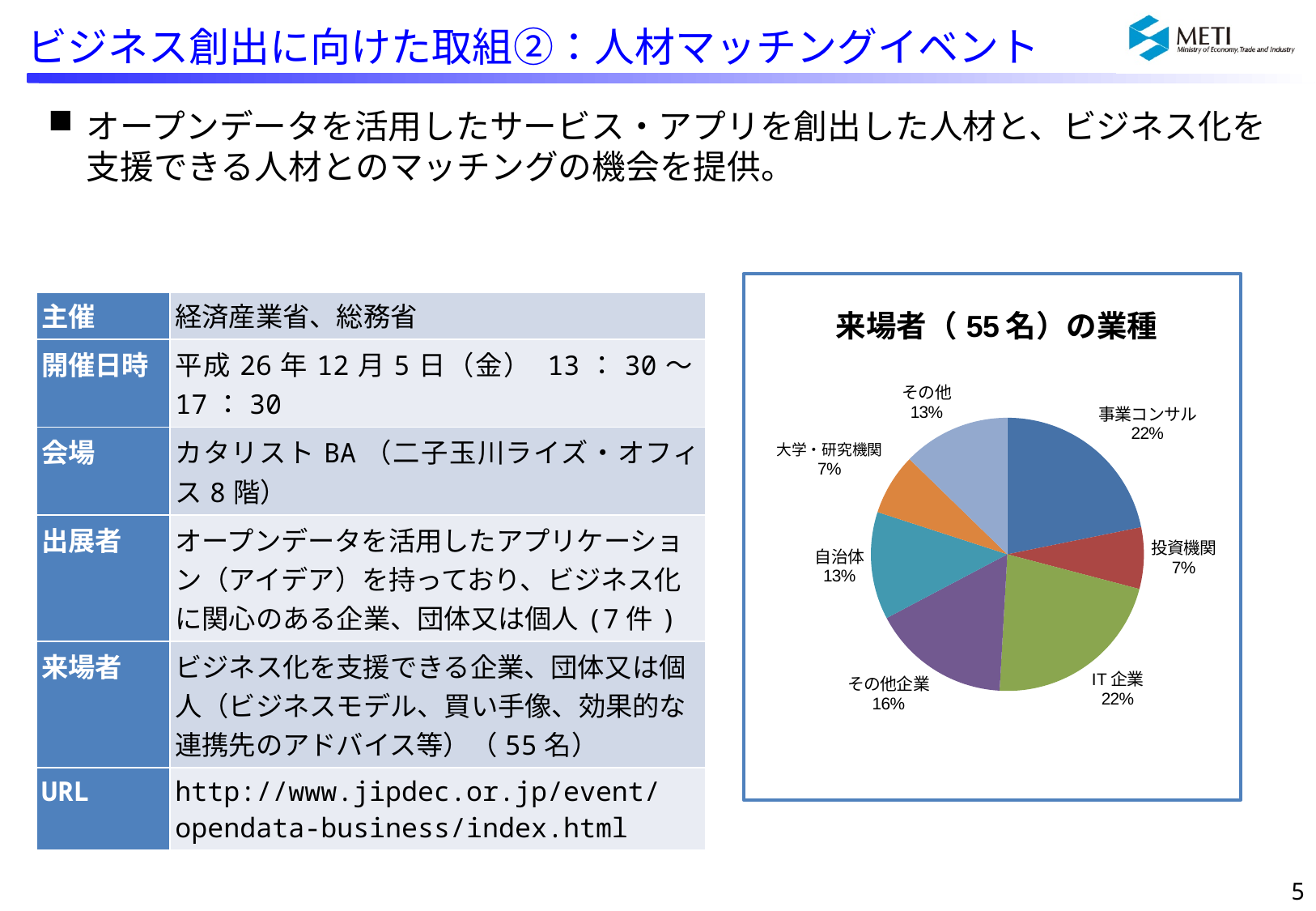

ビジネス創出に向けた取組②：人材マッチングイベント
オープンデータを活用したサービス・アプリを創出した人材と、ビジネス化を支援できる人材とのマッチングの機会を提供。
|  |  |
| --- | --- |
| 主催 | 経済産業省、総務省 |
| 開催日時 | 平成26年12月5日（金） 13：30～17：30 |
| 会場 | カタリストBA（二子玉川ライズ・オフィス8階） |
| 出展者 | オープンデータを活用したアプリケーション（アイデア）を持っており、ビジネス化に関心のある企業、団体又は個人(7件) |
| 来場者 | ビジネス化を支援できる企業、団体又は個人（ビジネスモデル、買い手像、効果的な連携先のアドバイス等）（55名） |
| URL | http://www.jipdec.or.jp/event/opendata-business/index.html |

### Chart: 来場者（55名）の業種

| Category |  |
|---|---|
| 事業コンサル | 12.0 |
| 投資機関 | 4.0 |
| IT企業 | 12.0 |
| その他企業 | 9.0 |
| 自治体 | 7.0 |
| 大学・研究機関 | 4.0 |
| その他 | 7.0 |
5